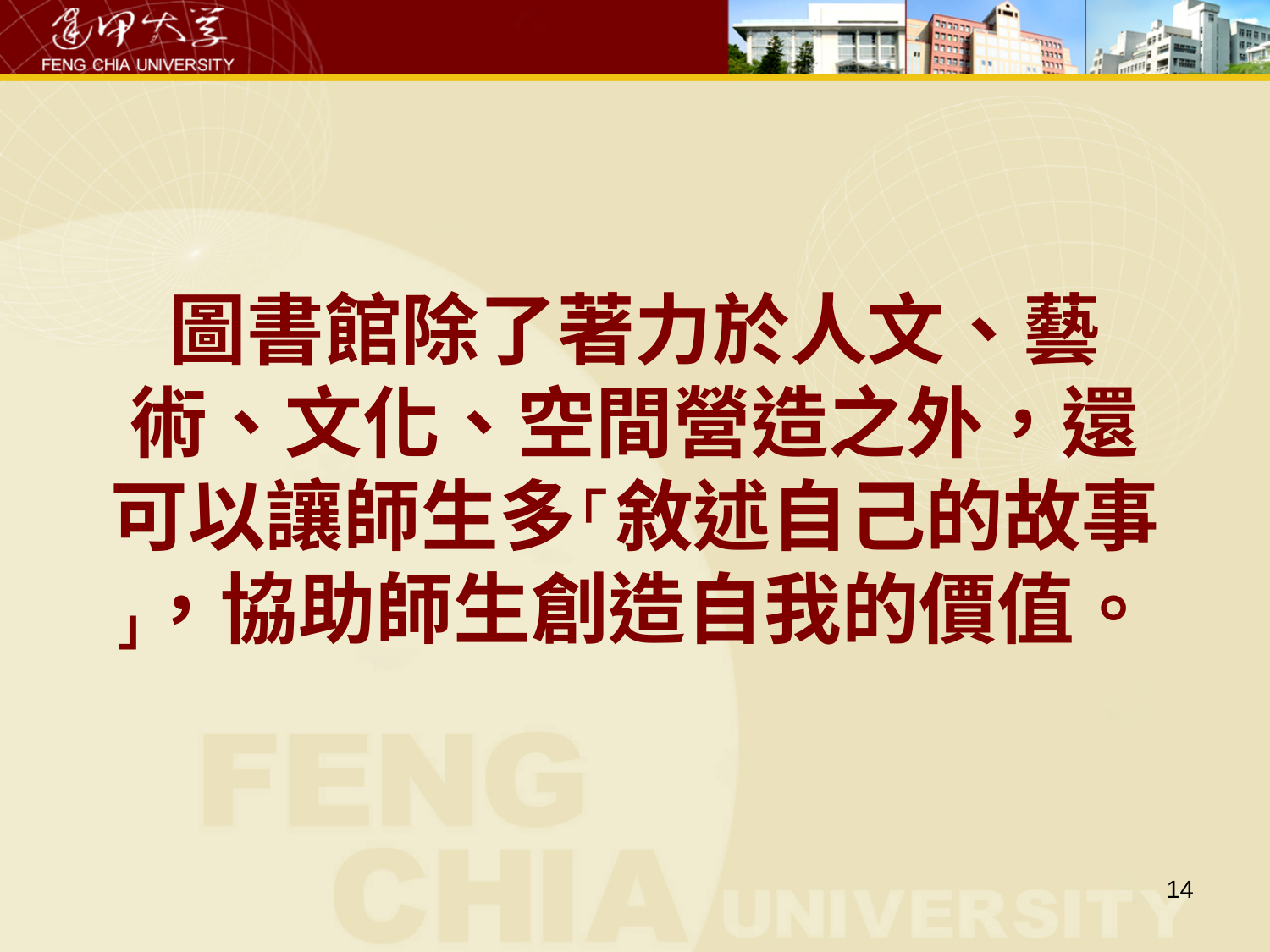

# 圖書館除了著力於人文、藝術、文化、空間營造之外，還可以讓師生多⸀敘述自己的故事⸥，協助師生創造自我的價值。
14